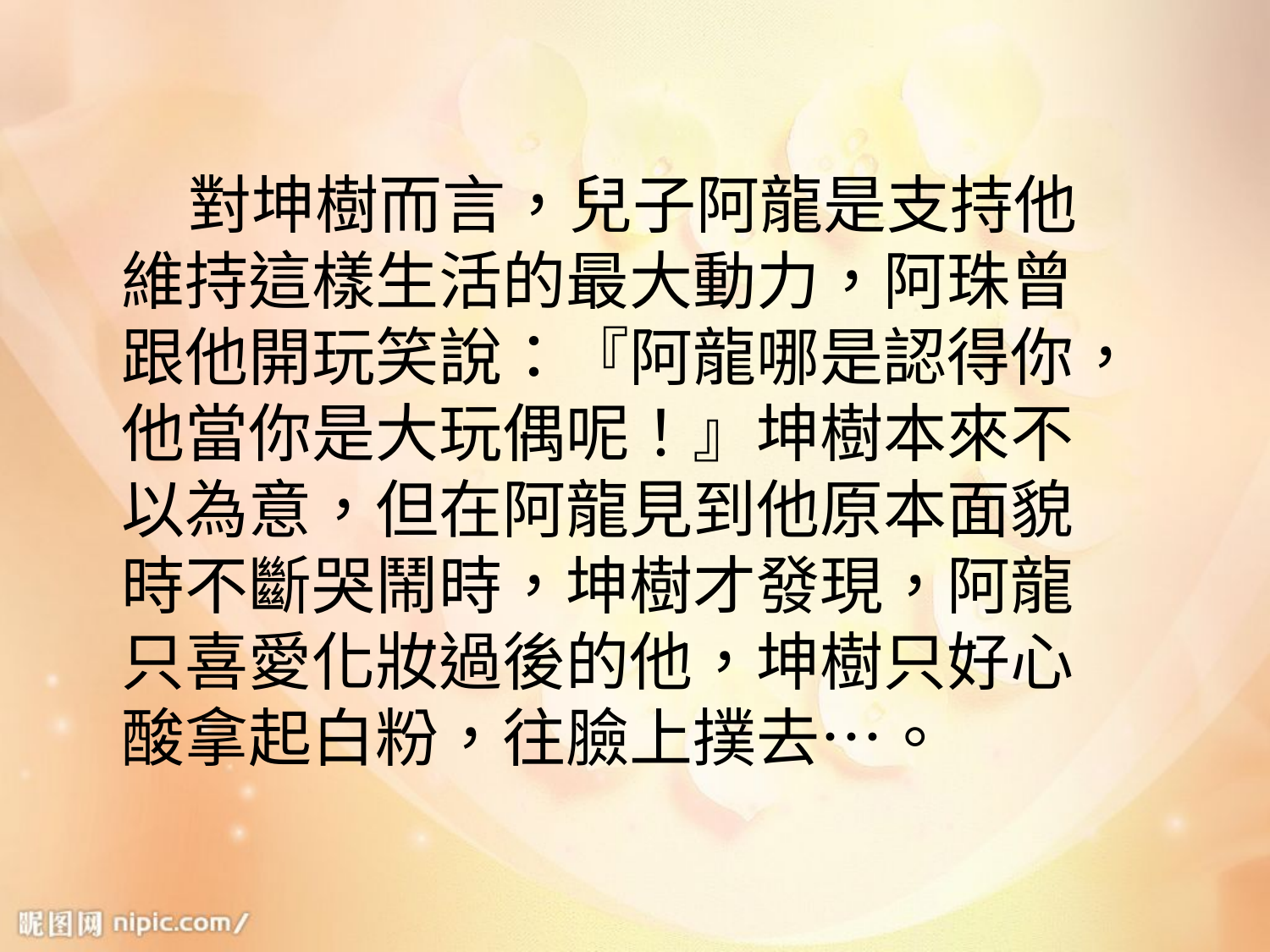

對坤樹而言，兒子阿龍是支持他維持這樣生活的最大動力，阿珠曾跟他開玩笑說：『阿龍哪是認得你，他當你是大玩偶呢！』坤樹本來不以為意，但在阿龍見到他原本面貌時不斷哭鬧時，坤樹才發現，阿龍只喜愛化妝過後的他，坤樹只好心酸拿起白粉，往臉上撲去…。